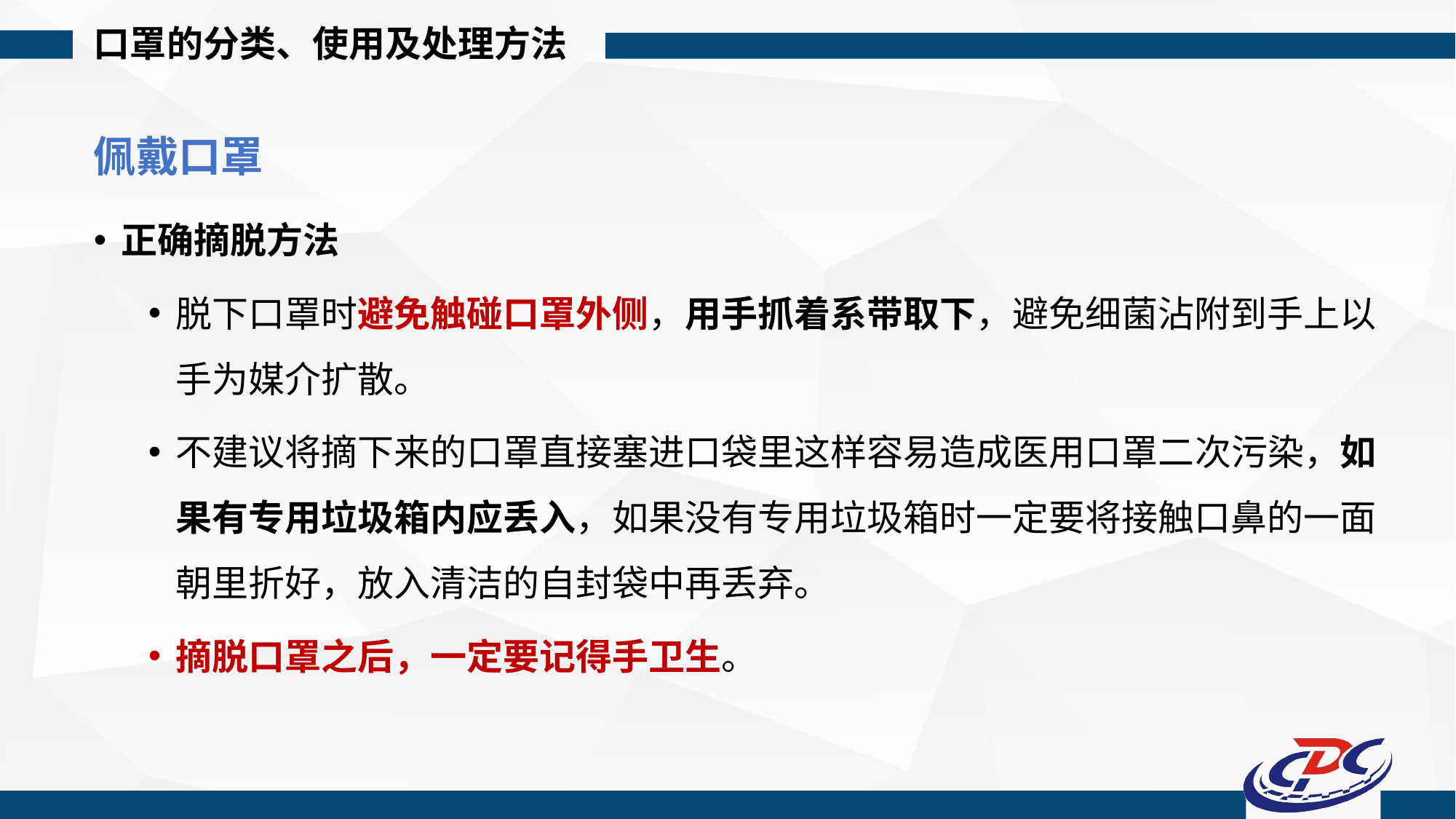

口罩的分类、使用及处理方法
佩戴口罩
正确摘脱方法
脱下口罩时避免触碰口罩外侧，用手抓着系带取下，避免细菌沾附到手上以手为媒介扩散。
不建议将摘下来的口罩直接塞进口袋里这样容易造成医用口罩二次污染，如果有专用垃圾箱内应丢入，如果没有专用垃圾箱时一定要将接触口鼻的一面朝里折好，放入清洁的自封袋中再丢弃。
摘脱口罩之后，一定要记得手卫生。